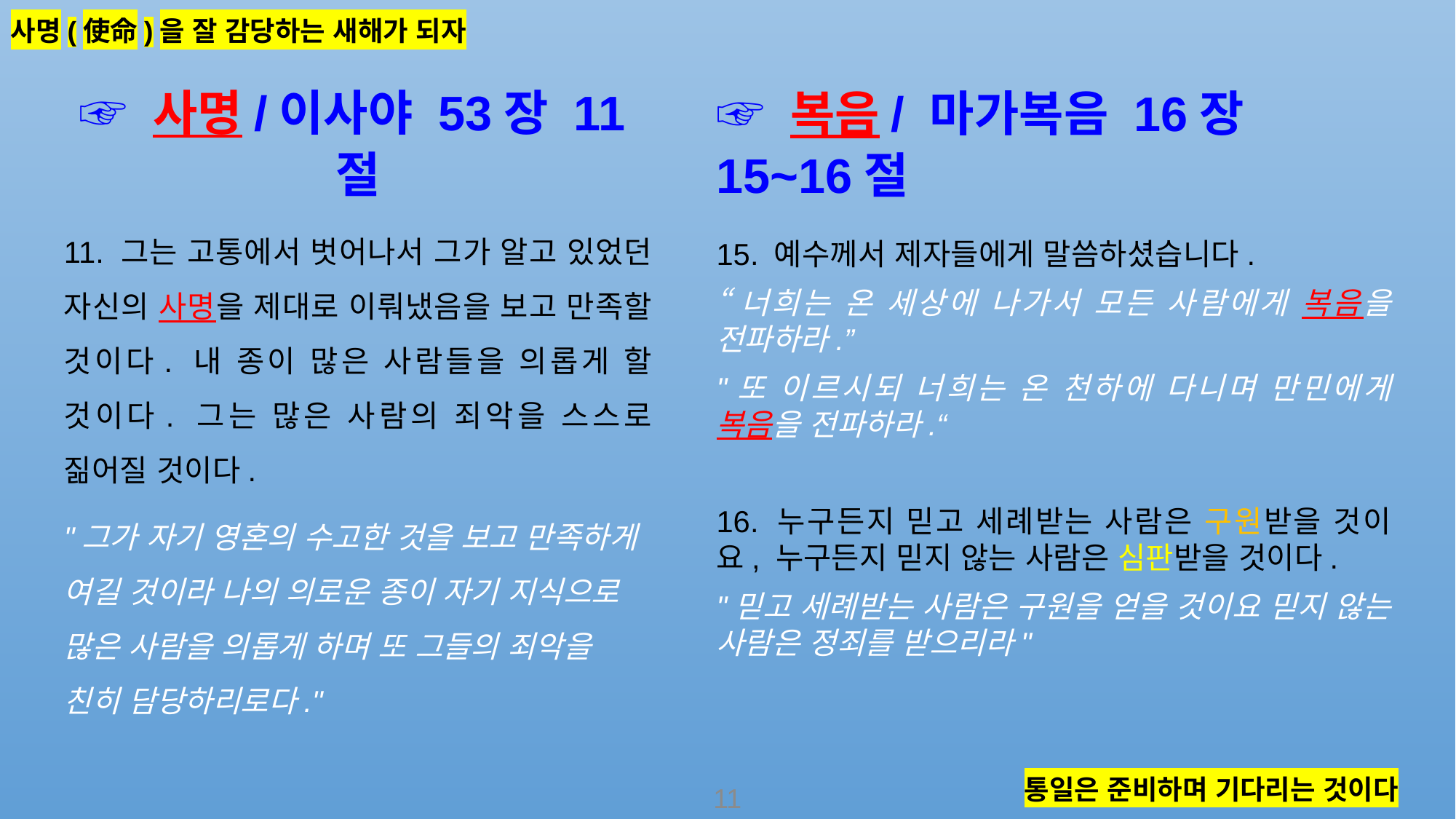

사명(使命)을 잘 감당하는 새해가 되자
☞ 사명/이사야 53장 11절
11. 그는 고통에서 벗어나서 그가 알고 있었던 자신의 사명을 제대로 이뤄냈음을 보고 만족할 것이다. 내 종이 많은 사람들을 의롭게 할 것이다. 그는 많은 사람의 죄악을 스스로 짊어질 것이다.
"그가 자기 영혼의 수고한 것을 보고 만족하게 여길 것이라 나의 의로운 종이 자기 지식으로 많은 사람을 의롭게 하며 또 그들의 죄악을 친히 담당하리로다."
☞ 복음/ 마가복음 16장 15~16절

15. 예수께서 제자들에게 말씀하셨습니다.
“너희는 온 세상에 나가서 모든 사람에게 복음을 전파하라.”
"또 이르시되 너희는 온 천하에 다니며 만민에게 복음을 전파하라.“

16. 누구든지 믿고 세례받는 사람은 구원받을 것이요, 누구든지 믿지 않는 사람은 심판받을 것이다.
"믿고 세례받는 사람은 구원을 얻을 것이요 믿지 않는 사람은 정죄를 받으리라"

통일은 준비하며 기다리는 것이다
11